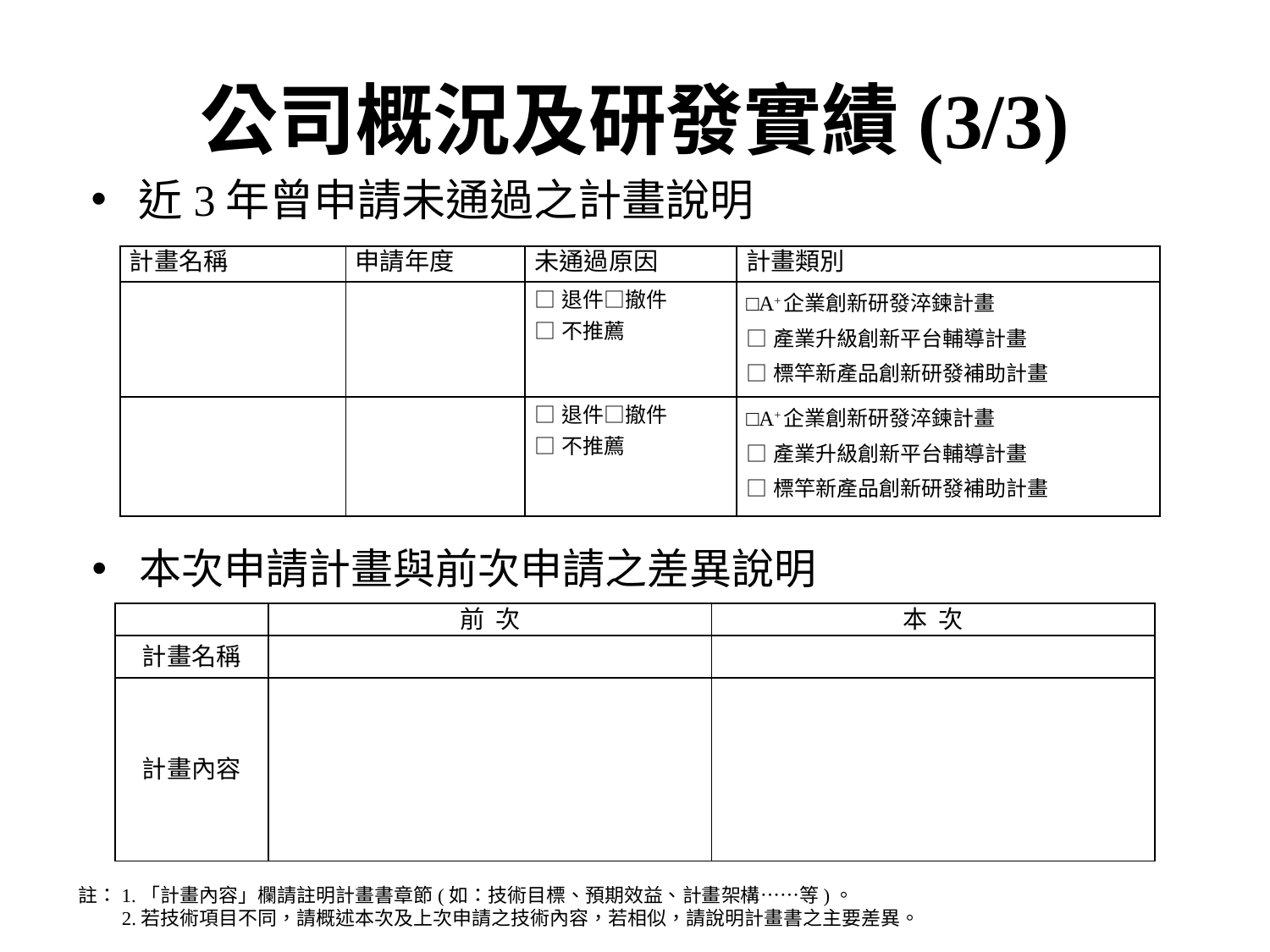

# 公司概況及研發實績(3/3)
近3年曾申請未通過之計畫說明

| 計畫名稱 | 申請年度 | 未通過原因 | 計畫類別 |
| --- | --- | --- | --- |
|  |  | □退件□撤件 □不推薦 | □A+企業創新研發淬鍊計畫 □產業升級創新平台輔導計畫 □標竿新產品創新研發補助計畫 |
|  |  | □退件□撤件 □不推薦 | □A+企業創新研發淬鍊計畫 □產業升級創新平台輔導計畫 □標竿新產品創新研發補助計畫 |
本次申請計畫與前次申請之差異說明

|  | 前 次 | 本 次 |
| --- | --- | --- |
| 計畫名稱 |  |  |
| 計畫內容 |  |  |
註：1.「計畫內容」欄請註明計畫書章節(如：技術目標、預期效益、計畫架構……等)。
         2.若技術項目不同，請概述本次及上次申請之技術內容，若相似，請說明計畫書之主要差異。